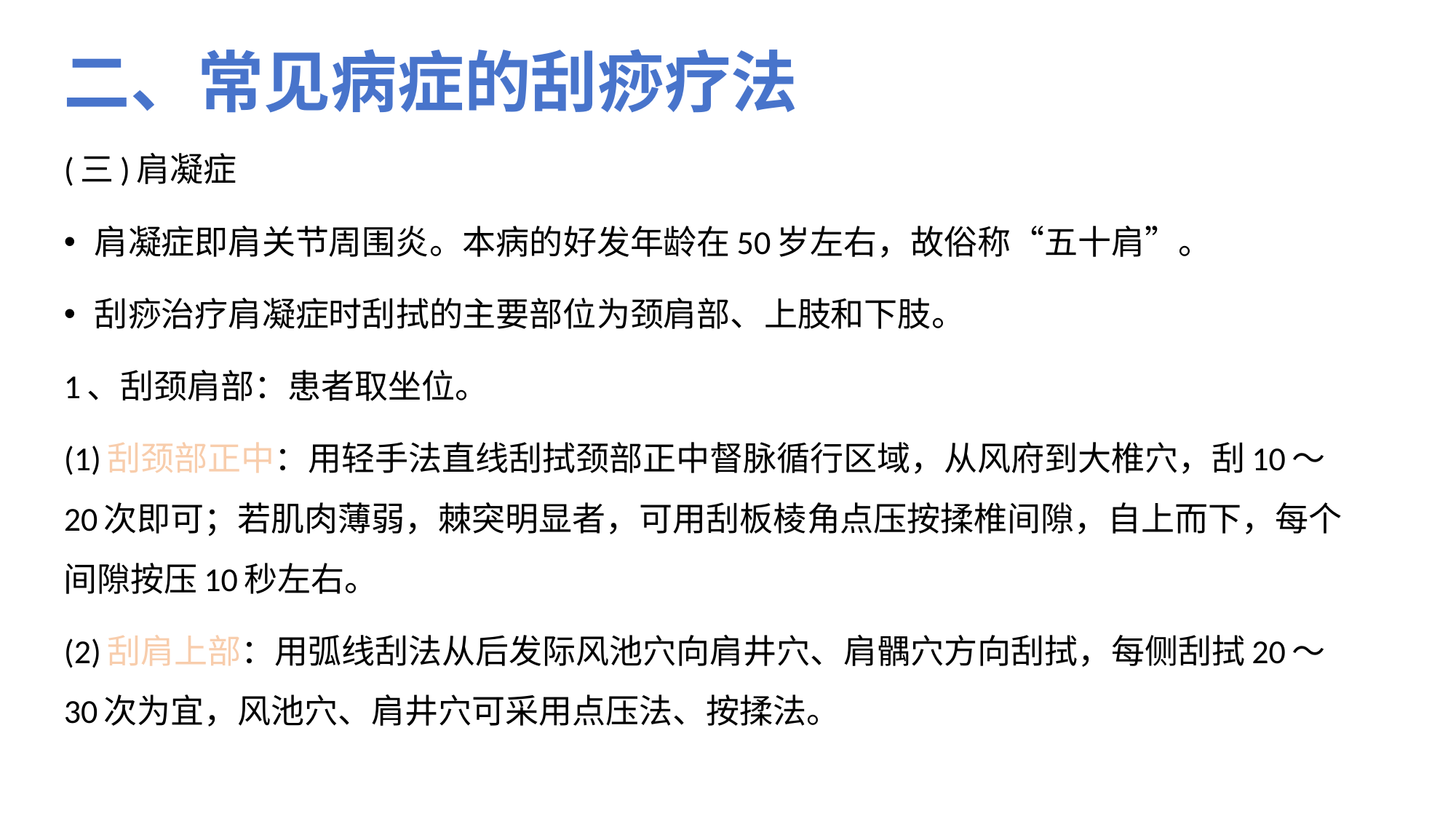

# 二、常见病症的刮痧疗法
(三)肩凝症
肩凝症即肩关节周围炎。本病的好发年龄在50岁左右，故俗称“五十肩”。
刮痧治疗肩凝症时刮拭的主要部位为颈肩部、上肢和下肢。
1、刮颈肩部：患者取坐位。
(1)刮颈部正中：用轻手法直线刮拭颈部正中督脉循行区域，从风府到大椎穴，刮10～20次即可；若肌肉薄弱，棘突明显者，可用刮板棱角点压按揉椎间隙，自上而下，每个间隙按压10秒左右。
(2)刮肩上部：用弧线刮法从后发际风池穴向肩井穴、肩髃穴方向刮拭，每侧刮拭20～30次为宜，风池穴、肩井穴可采用点压法、按揉法。